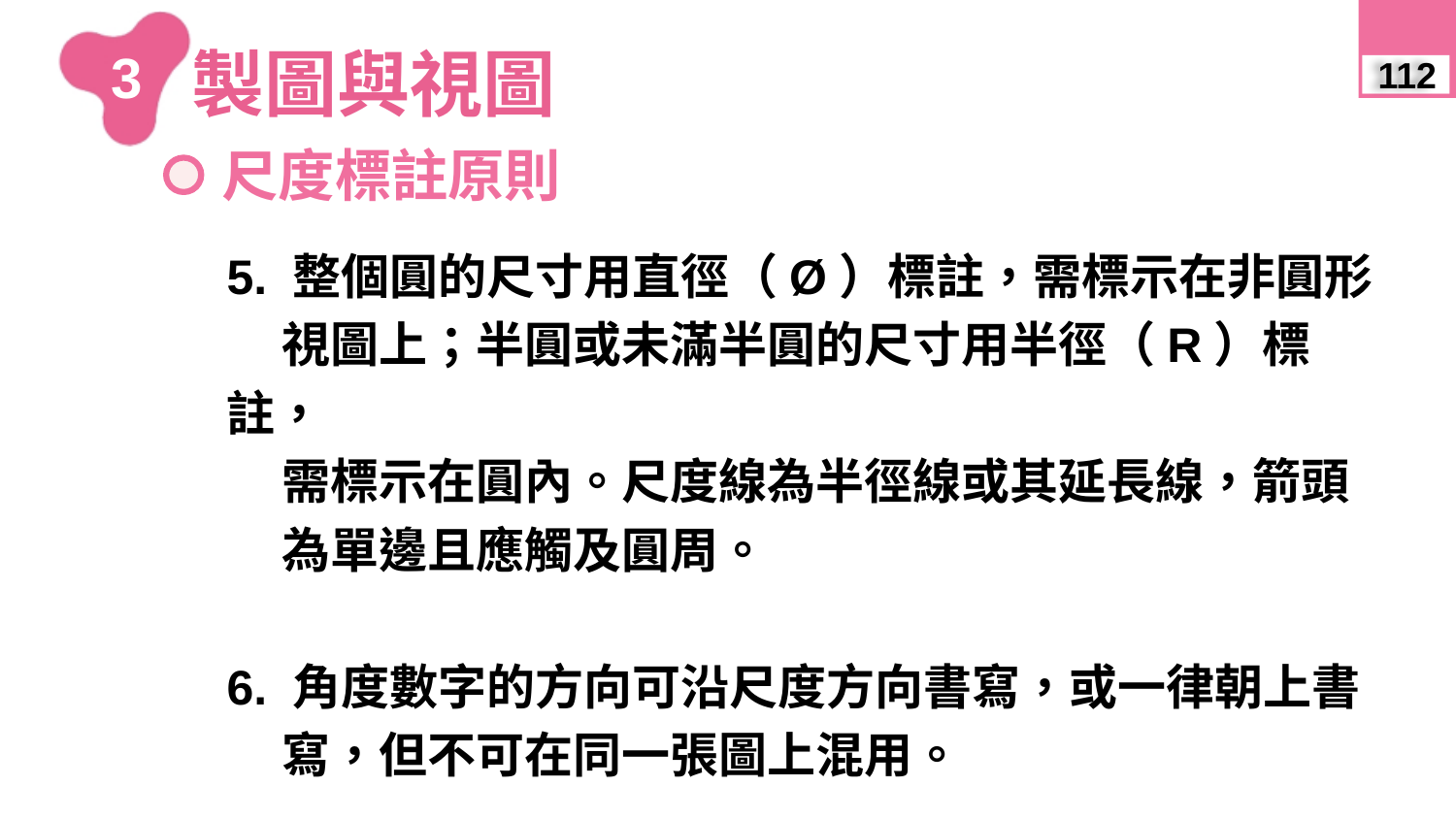

製圖與視圖

3
112
尺度標註原則

5. 整個圓的尺寸用直徑（Ø）標註，需標示在非圓形
    視圖上；半圓或未滿半圓的尺寸用半徑（R）標註，
    需標示在圓內。尺度線為半徑線或其延長線，箭頭
    為單邊且應觸及圓周。

6. 角度數字的方向可沿尺度方向書寫，或一律朝上書
    寫，但不可在同一張圖上混用。